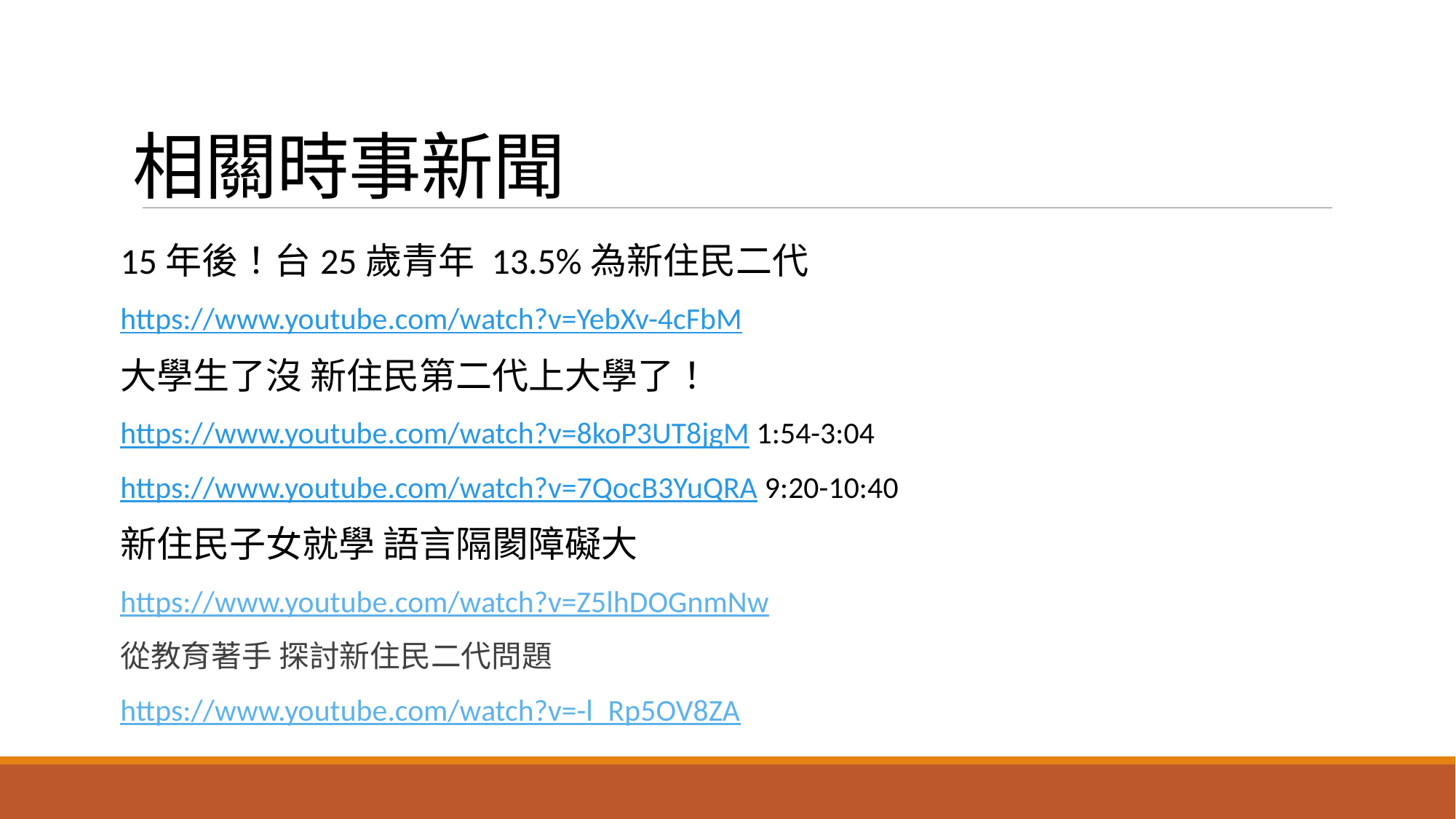

# 相關時事新聞
15年後！台25歲青年 13.5%為新住民二代
https://www.youtube.com/watch?v=YebXv-4cFbM
大學生了沒 新住民第二代上大學了！
https://www.youtube.com/watch?v=8koP3UT8jgM 1:54-3:04
https://www.youtube.com/watch?v=7QocB3YuQRA 9:20-10:40
新住民子女就學 語言隔閡障礙大
https://www.youtube.com/watch?v=Z5lhDOGnmNw
從教育著手 探討新住民二代問題
https://www.youtube.com/watch?v=-l_Rp5OV8ZA